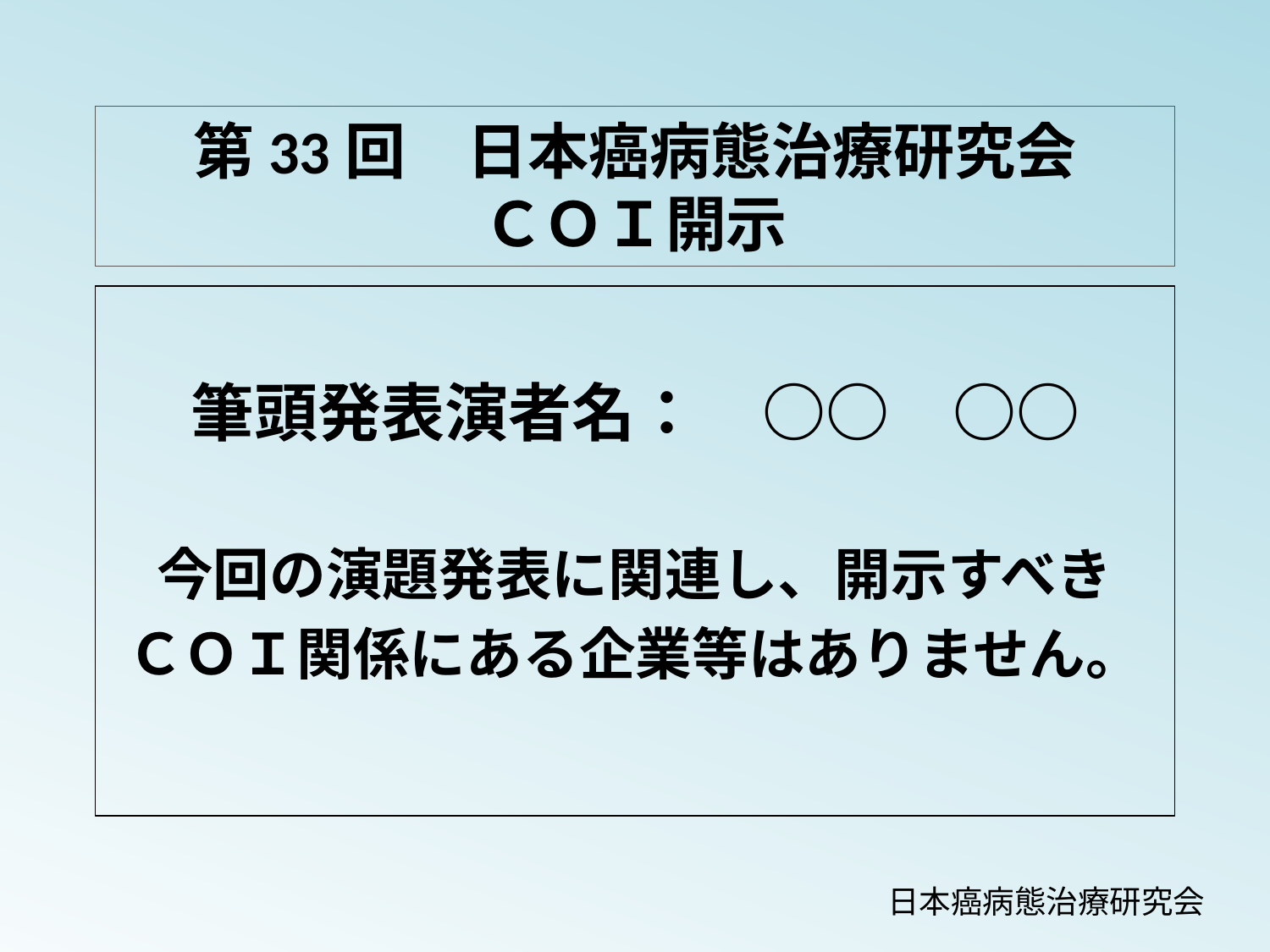

# 第33回　日本癌病態治療研究会 ＣＯＩ開示

筆頭発表演者名：　○○　○○

今回の演題発表に関連し、開示すべき
ＣＯＩ関係にある企業等はありません。
日本癌病態治療研究会